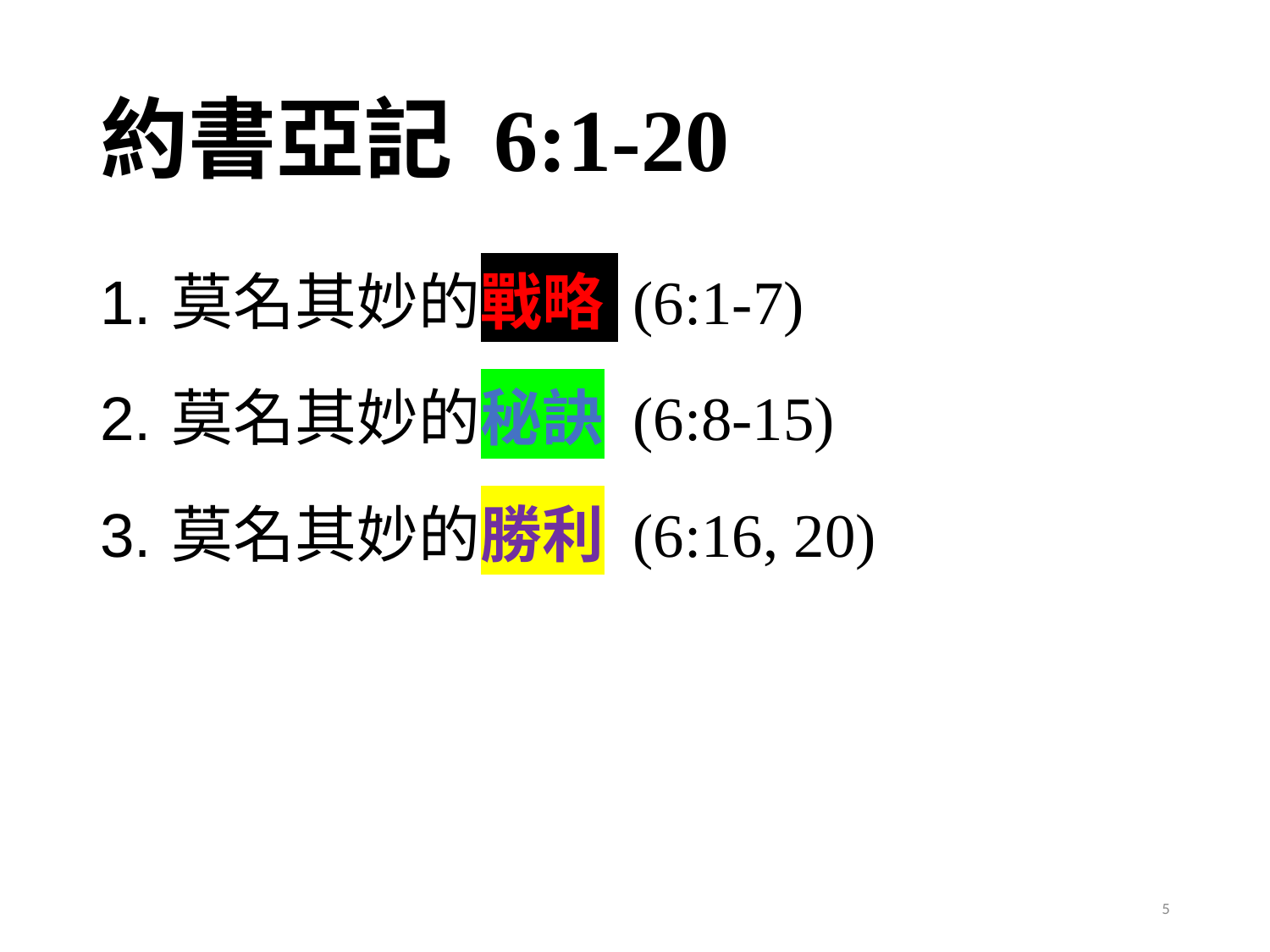

# 約書亞記 6:1-20
莫名其妙的戰略 (6:1-7)
莫名其妙的秘訣 (6:8-15)
莫名其妙的勝利 (6:16, 20)

5